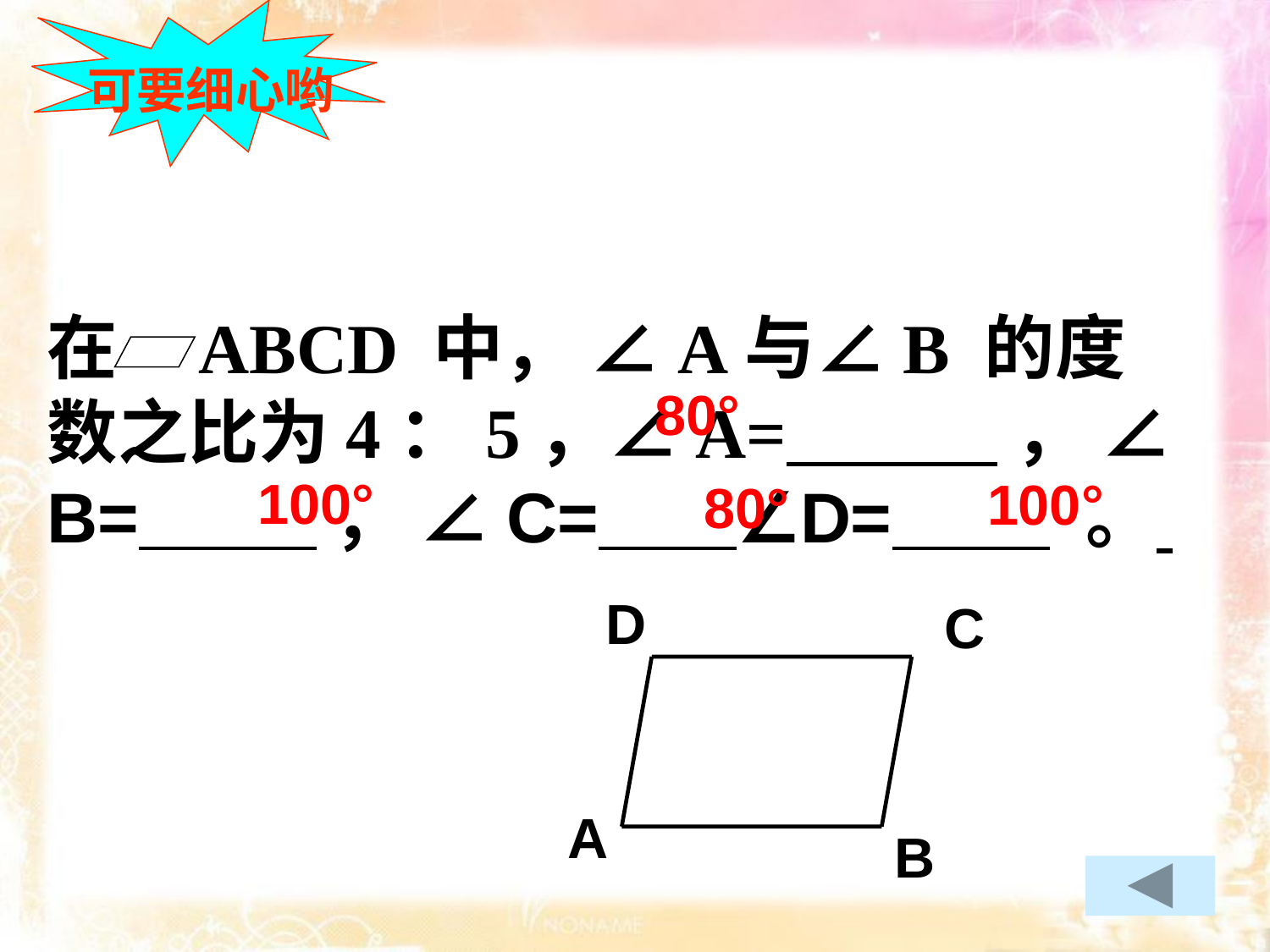

可要细心哟
在    ABCD 中， ∠A与∠B 的度数之比为4：5，∠A=            ， ∠B=         ， ∠C=       ∠D=         。

80°
100°
100°
80°
D
C

A
B